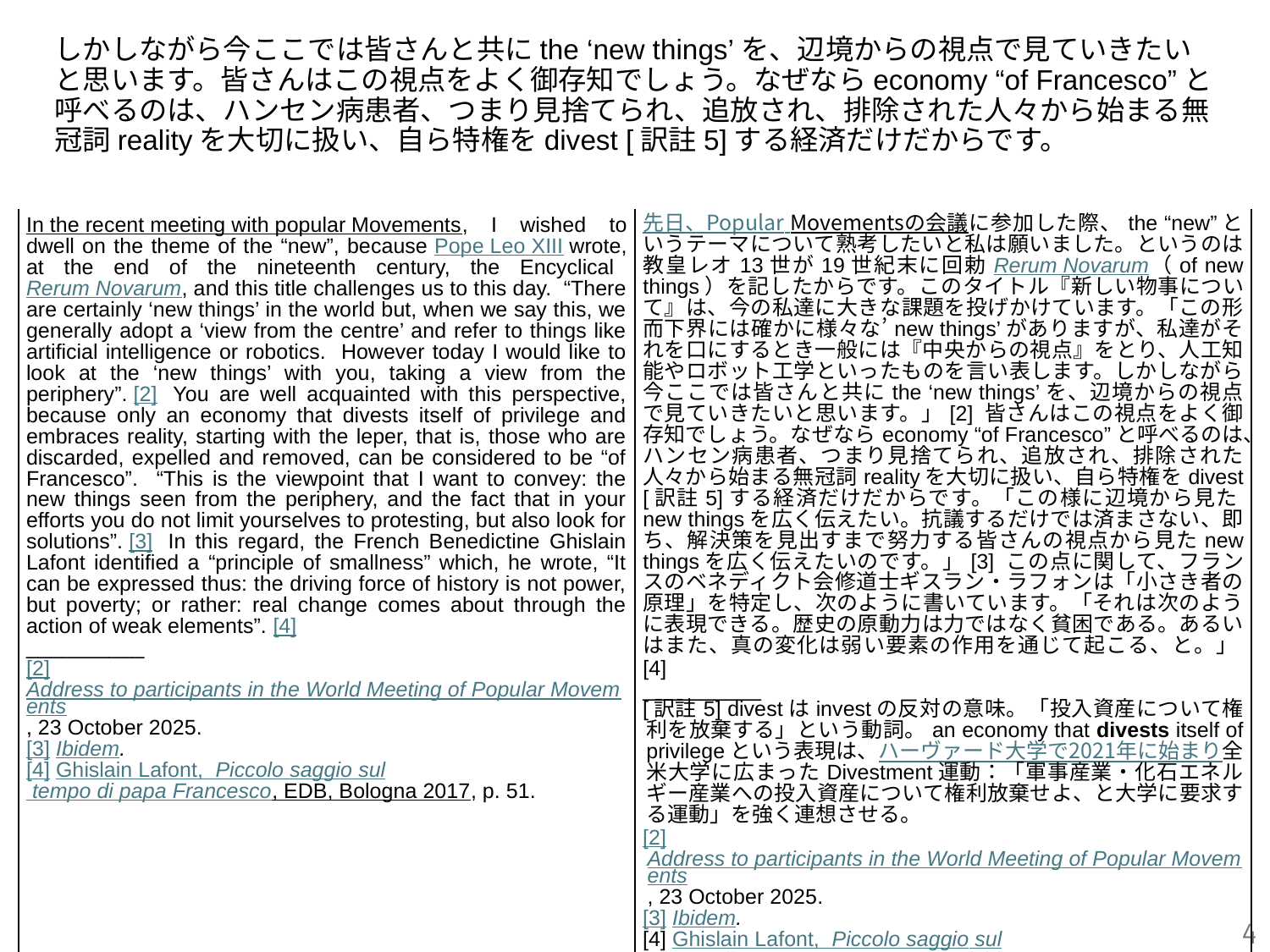

# しかしながら今ここでは皆さんと共にthe ‘new things’を、辺境からの視点で見ていきたいと思います。皆さんはこの視点をよく御存知でしょう。なぜならeconomy “of Francesco”と呼べるのは、ハンセン病患者、つまり見捨てられ、追放され、排除された人々から始まる無冠詞realityを大切に扱い、自ら特権をdivest [訳註5]する経済だけだからです。
| In the recent meeting with popular Movements, I wished to dwell on the theme of the “new”, because Pope Leo XIII wrote, at the end of the nineteenth century, the Encyclical  Rerum Novarum, and this title challenges us to this day. “There are certainly ‘new things’ in the world but, when we say this, we generally adopt a ‘view from the centre’ and refer to things like artificial intelligence or robotics. However today I would like to look at the ‘new things’ with you, taking a view from the periphery”. [2]  You are well acquainted with this perspective, because only an economy that divests itself of privilege and embraces reality, starting with the leper, that is, those who are discarded, expelled and removed, can be considered to be “of Francesco”. “This is the viewpoint that I want to convey: the new things seen from the periphery, and the fact that in your efforts you do not limit yourselves to protesting, but also look for solutions”. [3]  In this regard, the French Benedictine Ghislain Lafont identified a “principle of smallness” which, he wrote, “It can be expressed thus: the driving force of history is not power, but poverty; or rather: real change comes about through the action of weak elements”. [4] \_\_\_\_\_\_\_\_\_\_ [2] Address to participants in the World Meeting of Popular Movements, 23 October 2025. [3] Ibidem. [4] Ghislain Lafont,  Piccolo saggio sul tempo di papa Francesco, EDB, Bologna 2017, p. 51. | 先日、Popular Movementsの会議に参加した際、the “new”というテーマについて熟考したいと私は願いました。というのは教皇レオ13世が19世紀末に回勅Rerum Novarum（of new things）を記したからです。このタイトル『新しい物事について』は、今の私達に大きな課題を投げかけています。「この形而下界には確かに様々な’new things’がありますが、私達がそれを口にするとき一般には『中央からの視点』をとり、人工知能やロボット工学といったものを言い表します。しかしながら今ここでは皆さんと共にthe ‘new things’を、辺境からの視点で見ていきたいと思います。」[2] 皆さんはこの視点をよく御存知でしょう。なぜならeconomy “of Francesco”と呼べるのは、ハンセン病患者、つまり見捨てられ、追放され、排除された人々から始まる無冠詞realityを大切に扱い、自ら特権をdivest [訳註5]する経済だけだからです。「この様に辺境から見たnew thingsを広く伝えたい。抗議するだけでは済まさない、即ち、解決策を見出すまで努力する皆さんの視点から見たnew thingsを広く伝えたいのです。」[3] この点に関して、フランスのベネディクト会修道士ギスラン・ラフォンは「小さき者の原理」を特定し、次のように書いています。「それは次のように表現できる。歴史の原動力は力ではなく貧困である。あるいはまた、真の変化は弱い要素の作用を通じて起こる、と。」[4] \_\_\_\_\_\_\_\_\_\_ [訳註5] divestはinvestの反対の意味。「投入資産について権利を放棄する」という動詞。an economy that divests itself of privilegeという表現は、ハーヴァード大学で2021年に始まり全米大学に広まったDivestment運動：「軍事産業・化石エネルギー産業への投入資産について権利放棄せよ、と大学に要求する運動」を強く連想させる。 [2] Address to participants in the World Meeting of Popular Movements, 23 October 2025. [3] Ibidem. [4] Ghislain Lafont,  Piccolo saggio sul tempo di papa Francesco, EDB, Bologna 2017, p. 51. |
| --- | --- |
4